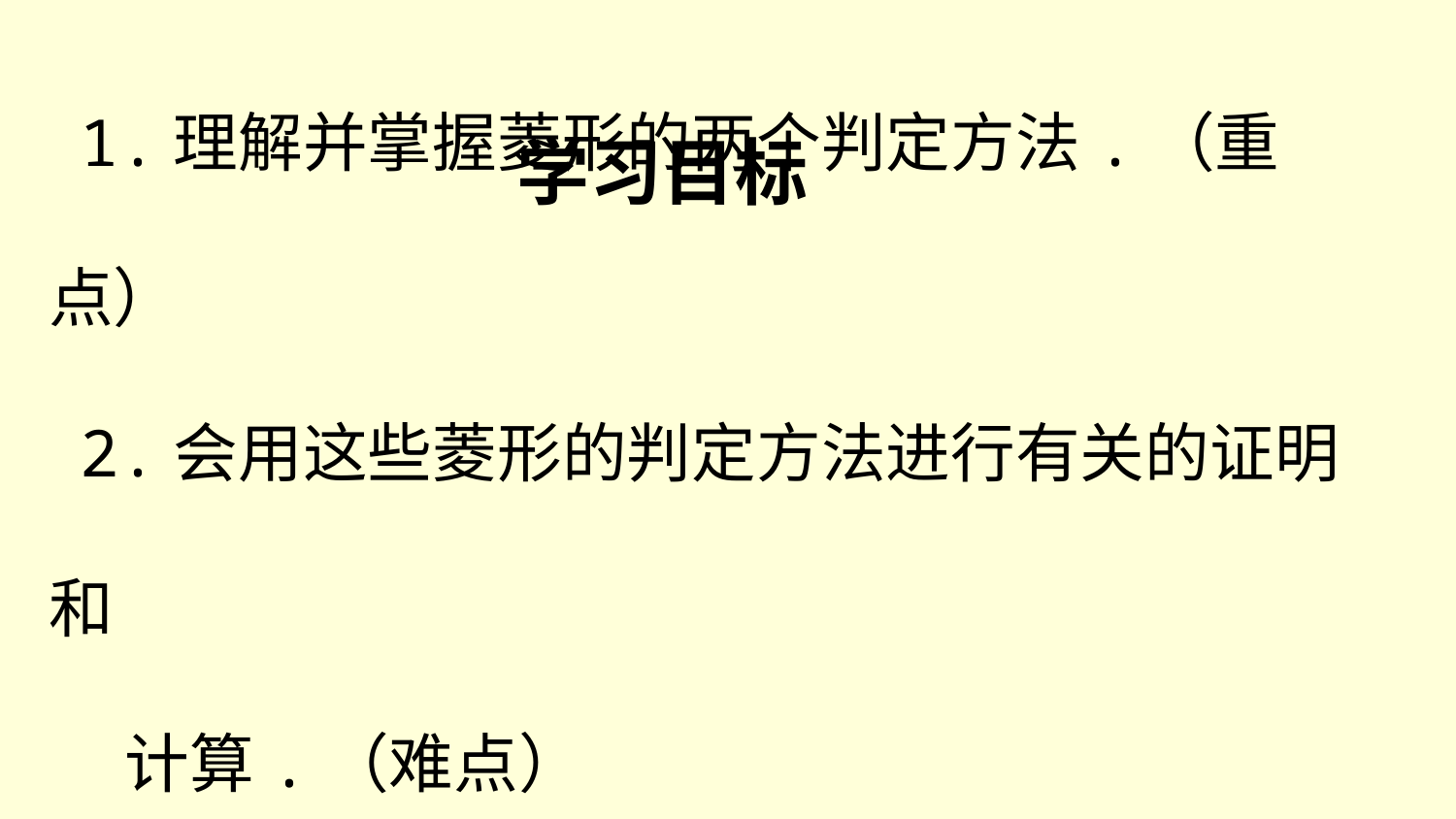

学习目标
1.理解并掌握菱形的两个判定方法.（重点）
2.会用这些菱形的判定方法进行有关的证明和
  计算.（难点）